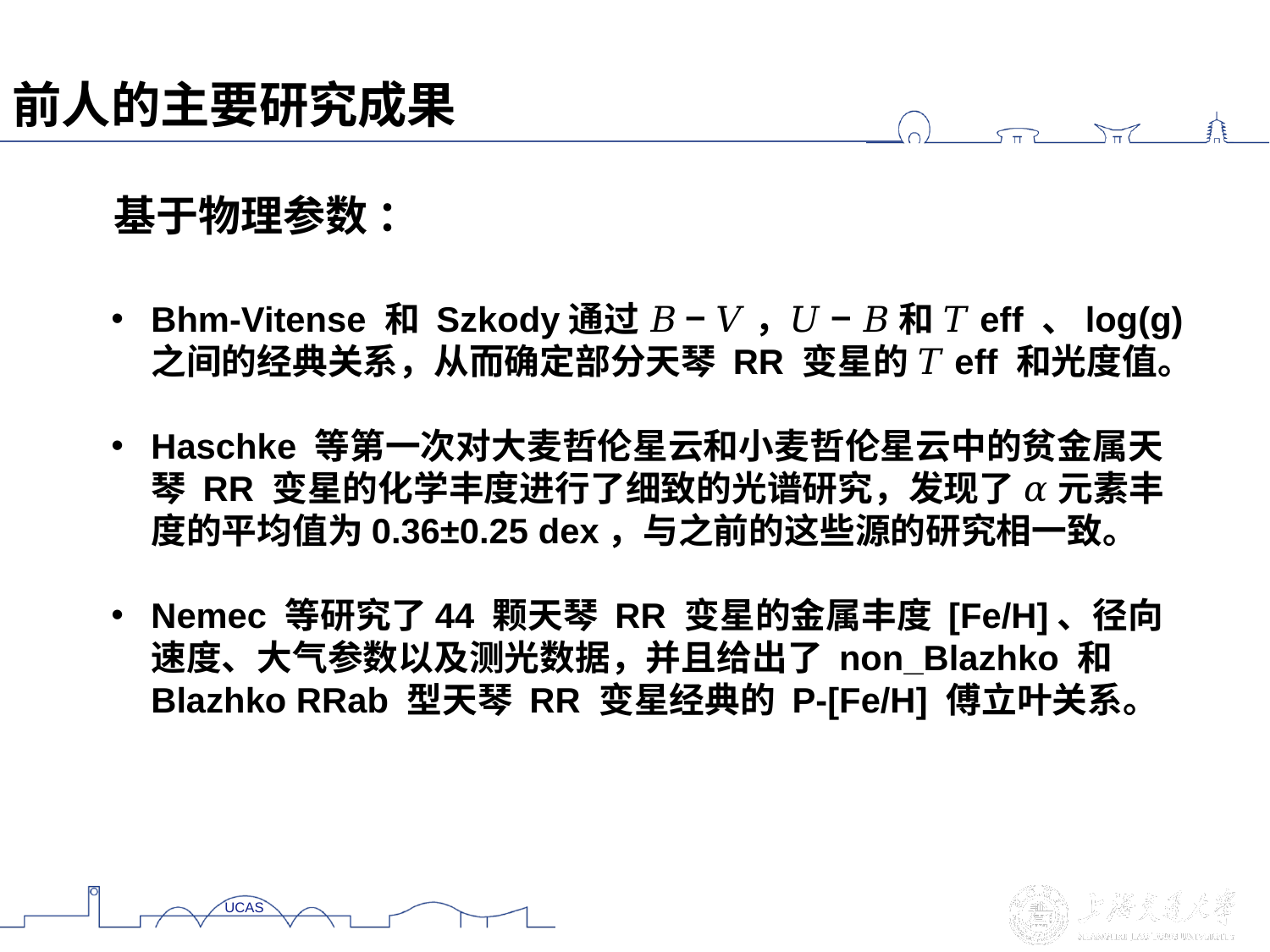

前人的主要研究成果
基于物理参数 ：
Bhm-Vitense 和 Szkody通过 𝐵 − 𝑉 ，𝑈 − 𝐵 和 𝑇eff 、log(g) 之间的经典关系，从而确定部分天琴 RR 变星的 𝑇eff 和光度值。

Haschke 等第一次对大麦哲伦星云和小麦哲伦星云中的贫金属天琴 RR 变星的化学丰度进行了细致的光谱研究，发现了 𝛼 元素丰度的平均值为0.36±0.25 dex，与之前的这些源的研究相一致。

Nemec 等研究了44 颗天琴 RR 变星的金属丰度 [Fe/H]、径向速度、大气参数以及测光数据，并且给出了 non_Blazhko 和 Blazhko RRab 型天琴 RR 变星经典的 P-[Fe/H] 傅立叶关系。